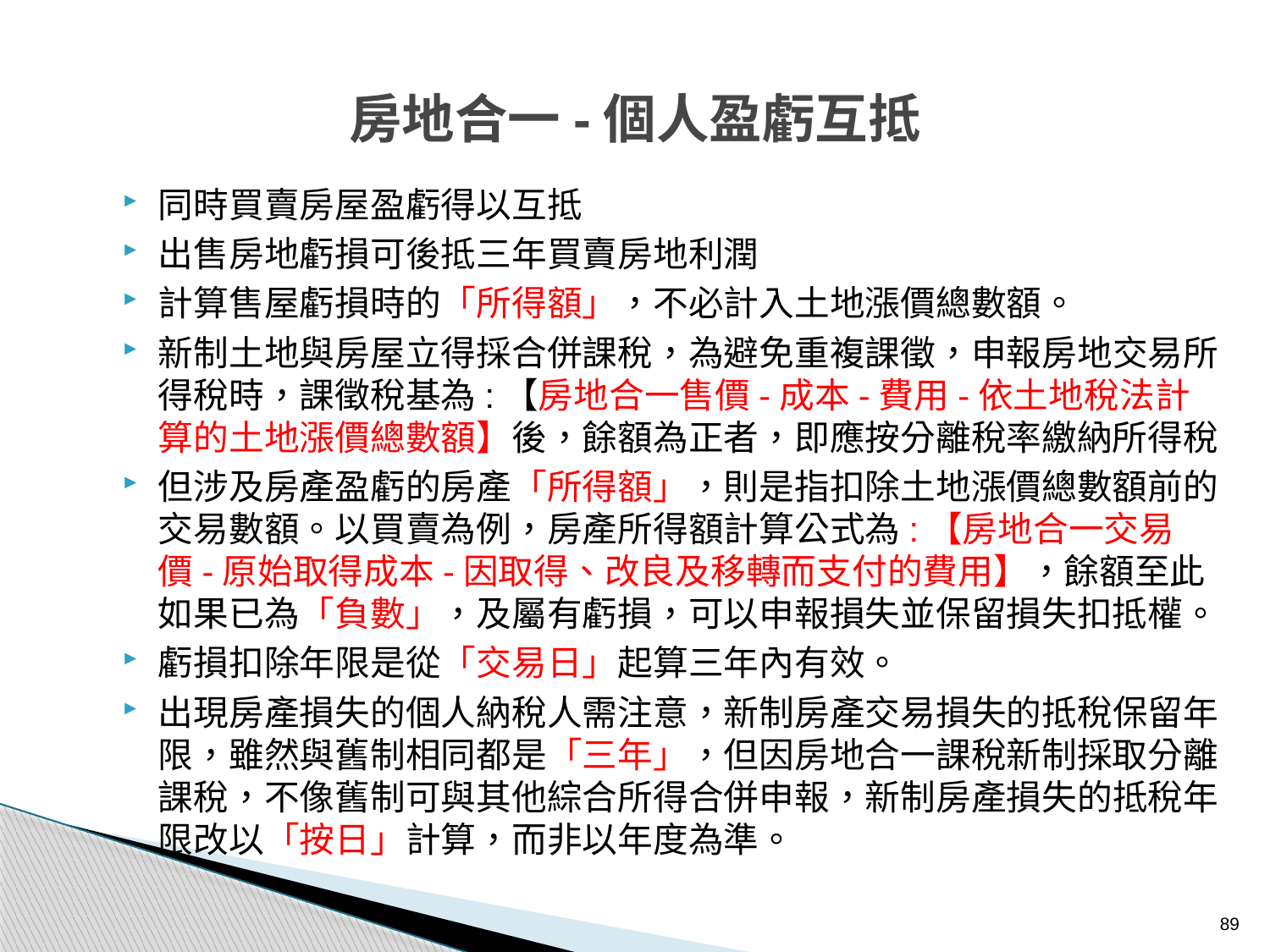

# 房地合一-個人盈虧互抵
同時買賣房屋盈虧得以互抵
出售房地虧損可後抵三年買賣房地利潤
計算售屋虧損時的「所得額」，不必計入土地漲價總數額。
新制土地與房屋立得採合併課稅，為避免重複課徵，申報房地交易所得稅時，課徵稅基為:【房地合一售價-成本-費用-依土地稅法計算的土地漲價總數額】後，餘額為正者，即應按分離稅率繳納所得稅
但涉及房產盈虧的房產「所得額」，則是指扣除土地漲價總數額前的交易數額。以買賣為例，房產所得額計算公式為:【房地合一交易價-原始取得成本-因取得、改良及移轉而支付的費用】，餘額至此如果已為「負數」，及屬有虧損，可以申報損失並保留損失扣抵權。
虧損扣除年限是從「交易日」起算三年內有效。
出現房產損失的個人納稅人需注意，新制房產交易損失的抵稅保留年限，雖然與舊制相同都是「三年」，但因房地合一課稅新制採取分離課稅，不像舊制可與其他綜合所得合併申報，新制房產損失的抵稅年限改以「按日」計算，而非以年度為準。
89